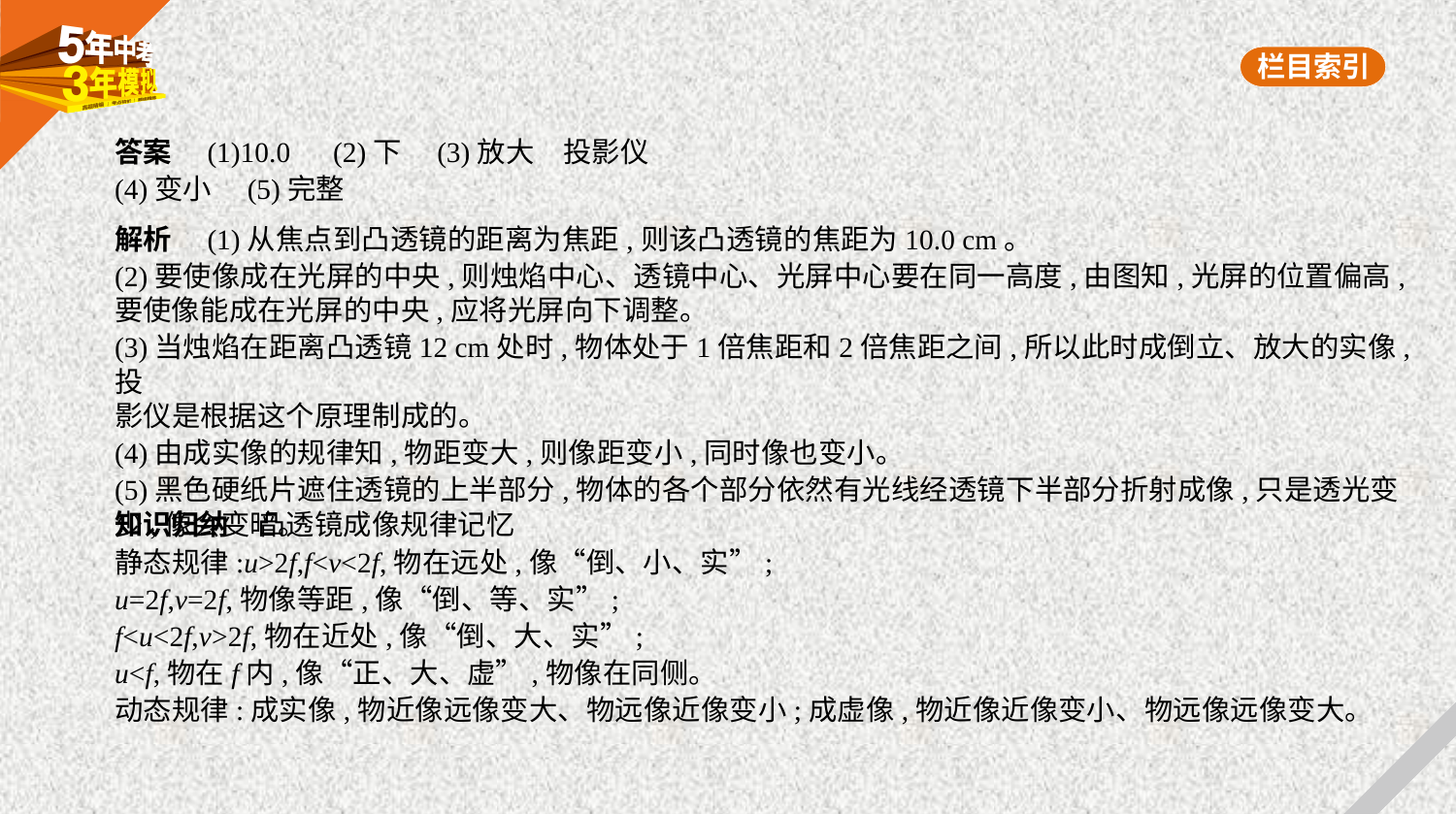

答案　(1)10.0　(2)下　(3)放大　投影仪
(4)变小　(5)完整
解析　(1)从焦点到凸透镜的距离为焦距,则该凸透镜的焦距为10.0 cm。
(2)要使像成在光屏的中央,则烛焰中心、透镜中心、光屏中心要在同一高度,由图知,光屏的位置偏高,
要使像能成在光屏的中央,应将光屏向下调整。
(3)当烛焰在距离凸透镜12 cm处时,物体处于1倍焦距和2倍焦距之间,所以此时成倒立、放大的实像,投
影仪是根据这个原理制成的。
(4)由成实像的规律知,物距变大,则像距变小,同时像也变小。
(5)黑色硬纸片遮住透镜的上半部分,物体的各个部分依然有光线经透镜下半部分折射成像,只是透光变
少,像会变暗。
知识归纳　凸透镜成像规律记忆
静态规律:u>2f,f<v<2f,物在远处,像“倒、小、实”;
u=2f,v=2f,物像等距,像“倒、等、实”;
f<u<2f,v>2f,物在近处,像“倒、大、实”;
u<f,物在f内,像“正、大、虚”,物像在同侧。
动态规律:成实像,物近像远像变大、物远像近像变小;成虚像,物近像近像变小、物远像远像变大。